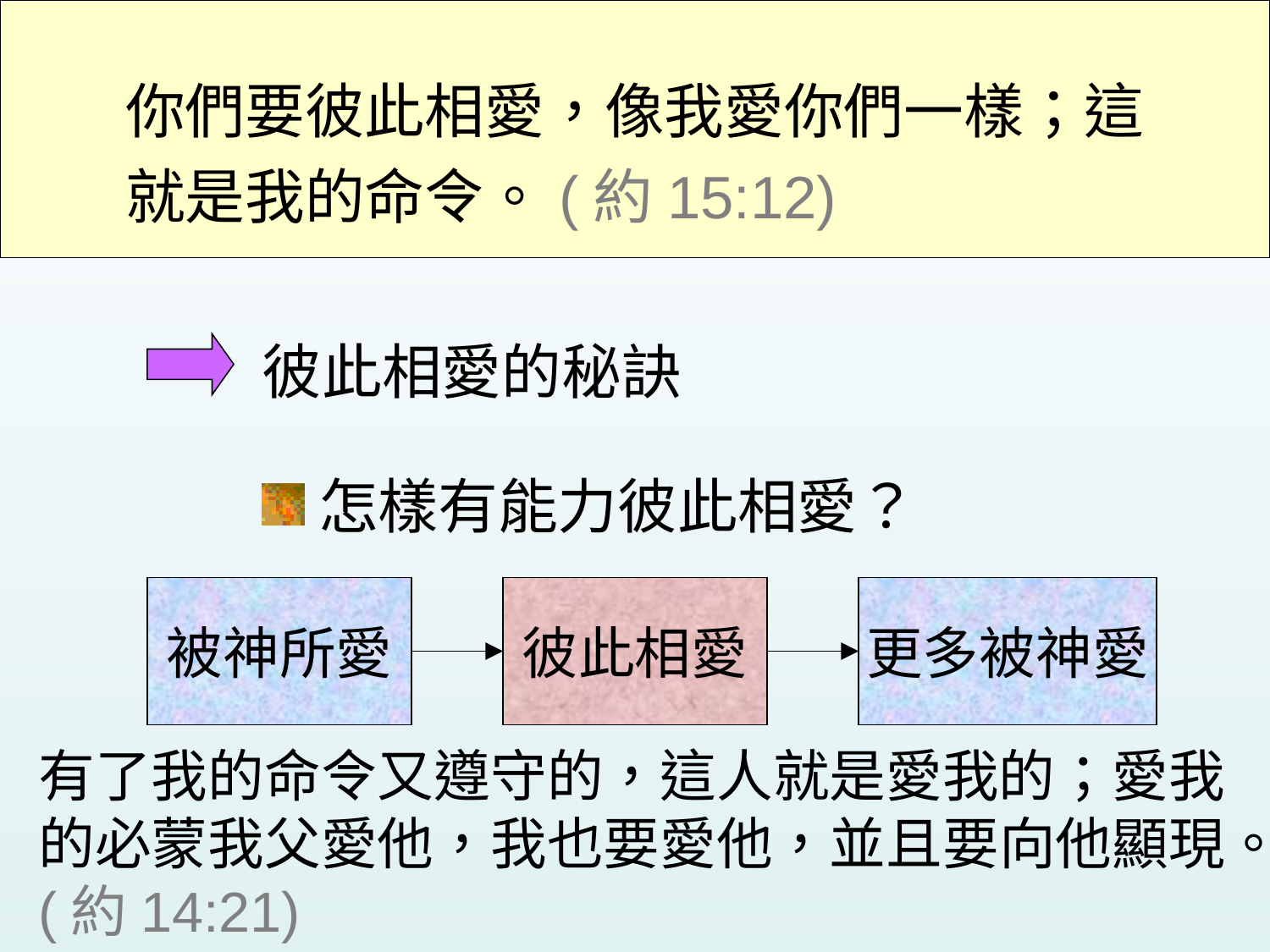

你們要彼此相愛，像我愛你們一樣；這就是我的命令。(約15:12)
彼此相愛的秘訣
怎樣有能力彼此相愛？

被神所愛
彼此相愛
更多被神愛
有了我的命令又遵守的，這人就是愛我的；愛我的必蒙我父愛他，我也要愛他，並且要向他顯現。(約14:21)